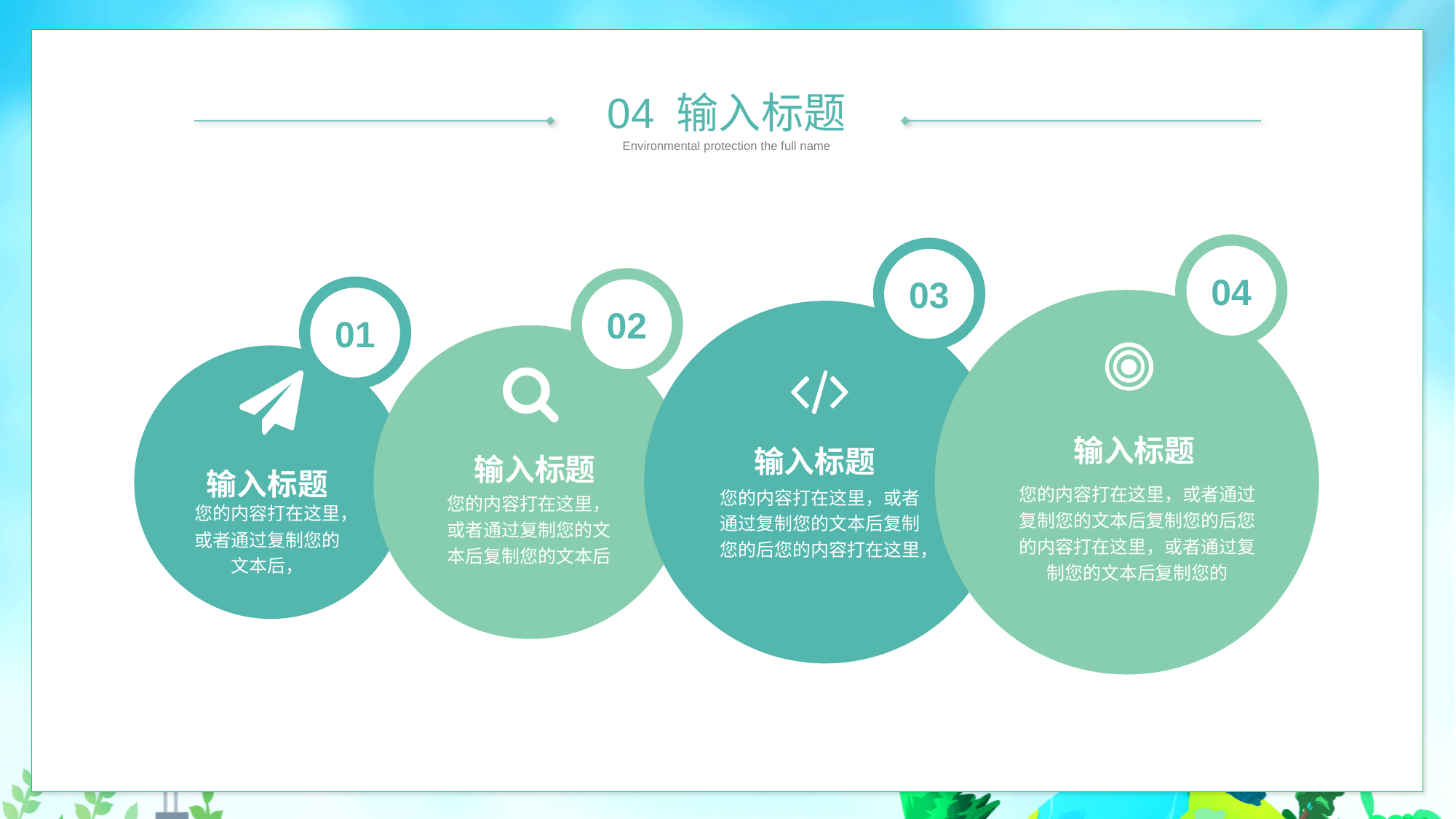

04 输入标题
Environmental protection the full name

04
03

02
01

输入标题
您的内容打在这里，或者通过复制您的文本后复制您的后您的内容打在这里，或者通过复制您的文本后复制您的
输入标题
您的内容打在这里，或者通过复制您的文本后复制您的后您的内容打在这里，
输入标题
您的内容打在这里，或者通过复制您的文本后复制您的文本后
输入标题
您的内容打在这里，或者通过复制您的文本后，